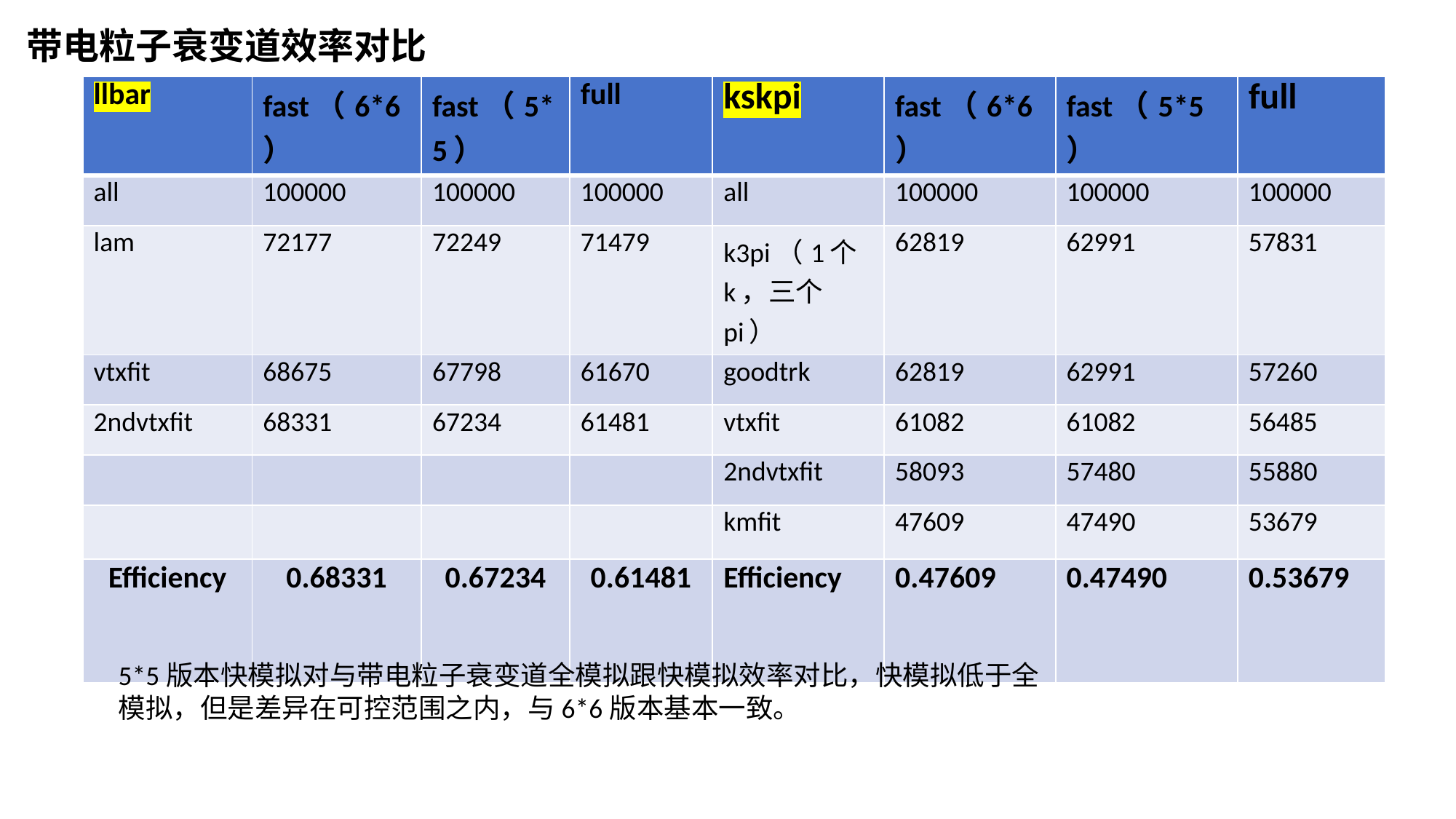

带电粒子衰变道效率对比
| llbar | fast（6\*6） | fast（5\*5） | full | kskpi | fast（6\*6） | fast（5\*5） | full |
| --- | --- | --- | --- | --- | --- | --- | --- |
| all | 100000 | 100000 | 100000 | all | 100000 | 100000 | 100000 |
| lam | 72177 | 72249 | 71479 | k3pi（1个k，三个pi） | 62819 | 62991 | 57831 |
| vtxfit | 68675 | 67798 | 61670 | goodtrk | 62819 | 62991 | 57260 |
| 2ndvtxfit | 68331 | 67234 | 61481 | vtxfit | 61082 | 61082 | 56485 |
|  |  |  |  | 2ndvtxfit | 58093 | 57480 | 55880 |
|  |  |  |  | kmfit | 47609 | 47490 | 53679 |
| Efficiency | 0.68331 | 0.67234 | 0.61481 | Efficiency | 0.47609 | 0.47490 | 0.53679 |
5*5版本快模拟对与带电粒子衰变道全模拟跟快模拟效率对比，快模拟低于全模拟，但是差异在可控范围之内，与6*6版本基本一致。